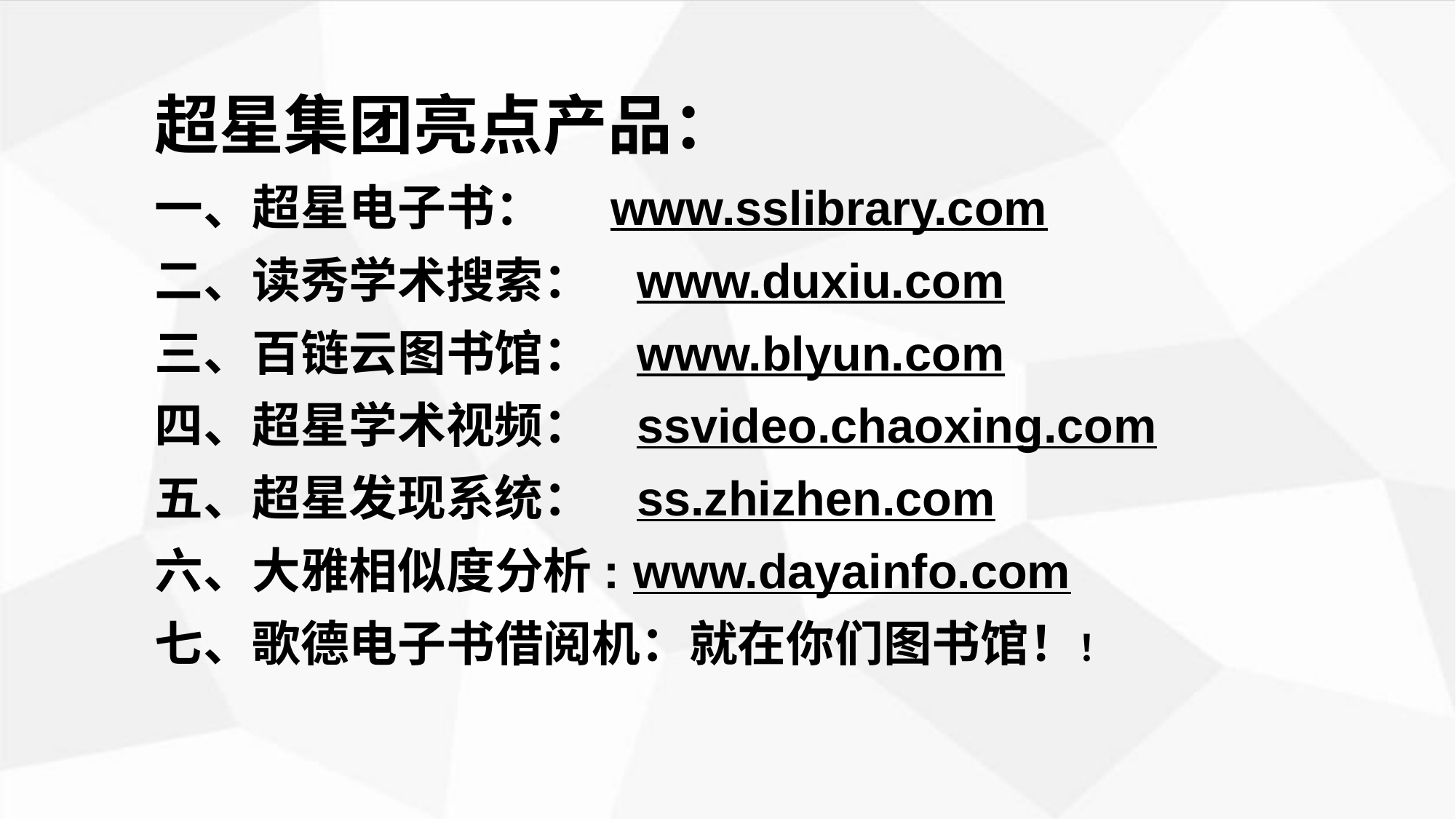

超星集团亮点产品：
一、超星电子书：     www.sslibrary.com
二、读秀学术搜索：   www.duxiu.com
三、百链云图书馆：   www.blyun.com
四、超星学术视频：   ssvideo.chaoxing.com
五、超星发现系统：   ss.zhizhen.com
六、大雅相似度分析: www.dayainfo.com
七、歌德电子书借阅机：就在你们图书馆！！